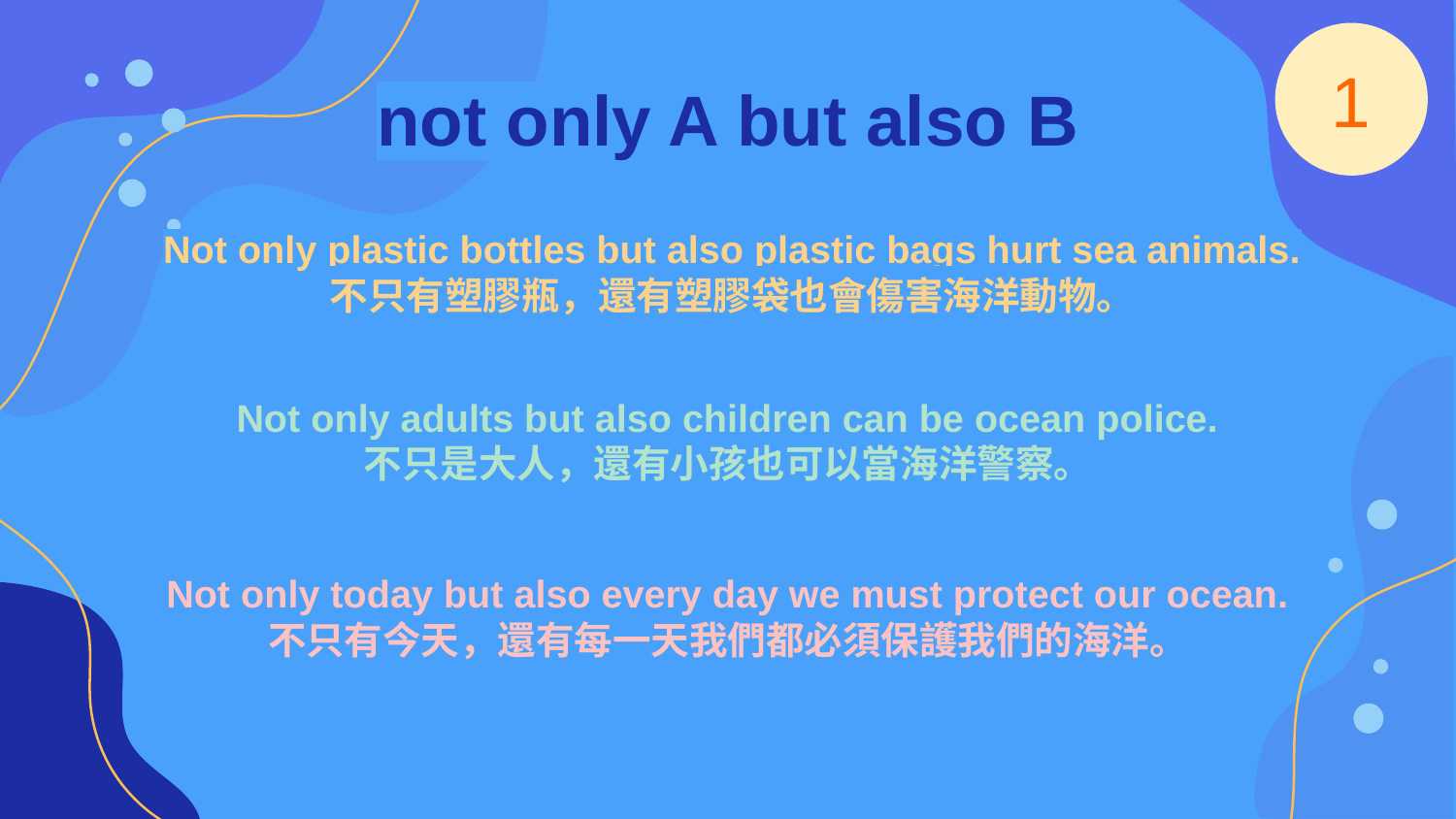

1
not only A but also B
Not only plastic bottles but also plastic bags hurt sea animals.
不只有塑膠瓶，還有塑膠袋也會傷害海洋動物。
Not only adults but also children can be ocean police.
不只是大人，還有小孩也可以當海洋警察。
Not only today but also every day we must protect our ocean.
不只有今天，還有每一天我們都必須保護我們的海洋。